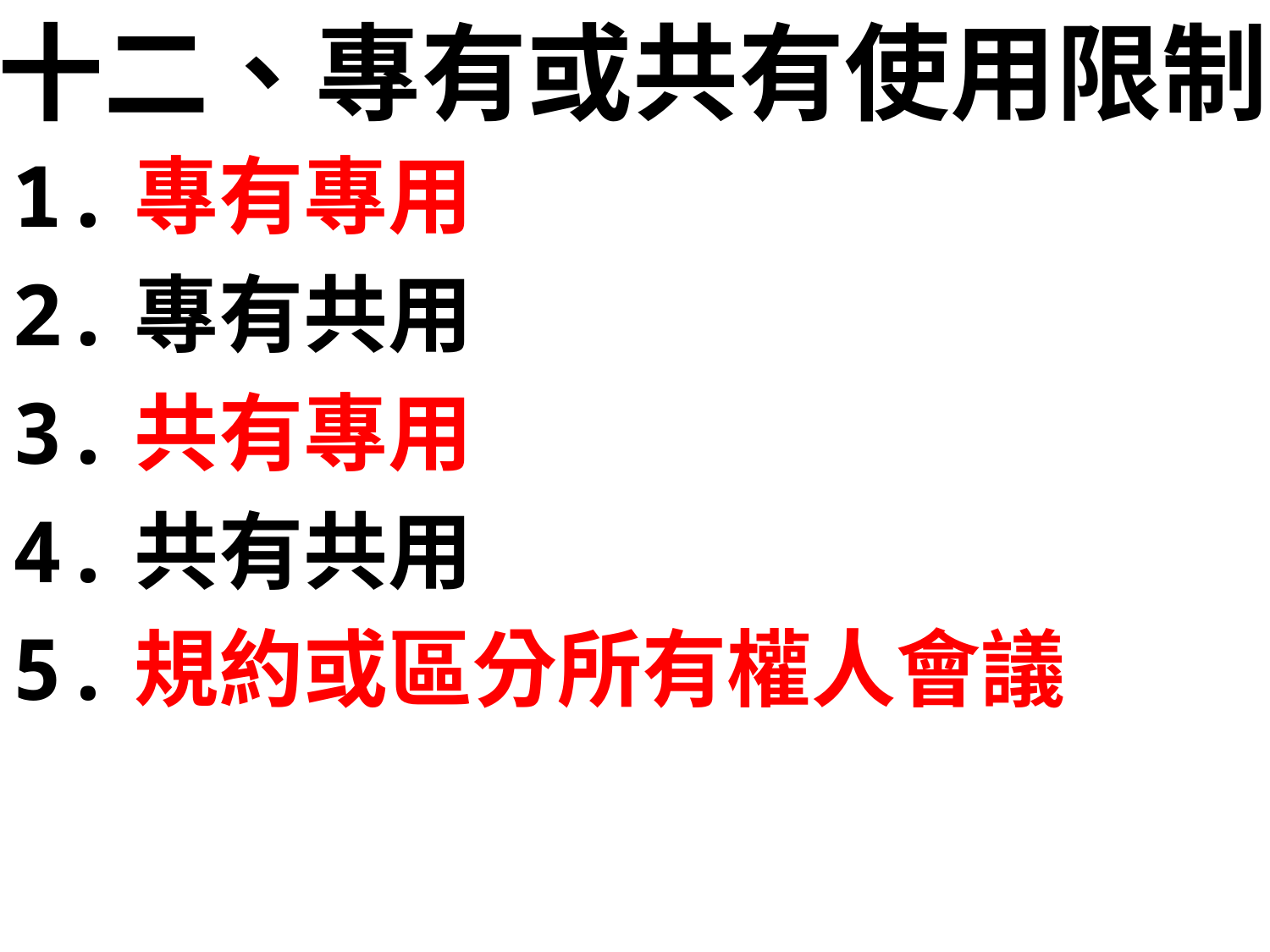

十二、專有或共有使用限制

1.專有專用
2.專有共用
3.共有專用
4.共有共用
5.規約或區分所有權人會議